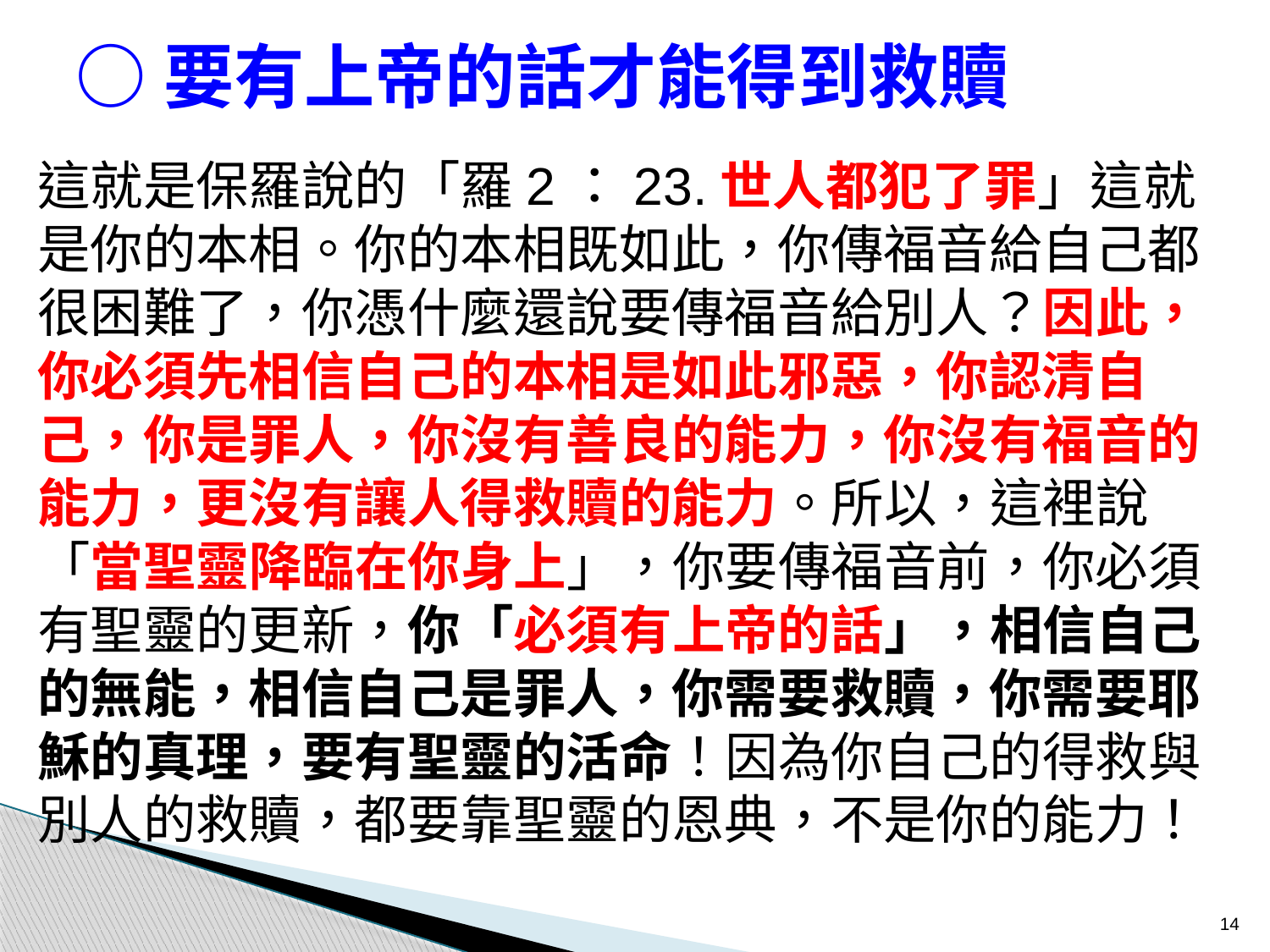

○要有上帝的話才能得到救贖
這就是保羅說的「羅2：23.世人都犯了罪」這就是你的本相。你的本相既如此，你傳福音給自己都很困難了，你憑什麼還說要傳福音給別人？因此，你必須先相信自己的本相是如此邪惡，你認清自己，你是罪人，你沒有善良的能力，你沒有福音的能力，更沒有讓人得救贖的能力。所以，這裡說「當聖靈降臨在你身上」，你要傳福音前，你必須有聖靈的更新，你「必須有上帝的話」，相信自己的無能，相信自己是罪人，你需要救贖，你需要耶穌的真理，要有聖靈的活命！因為你自己的得救與別人的救贖，都要靠聖靈的恩典，不是你的能力！
14